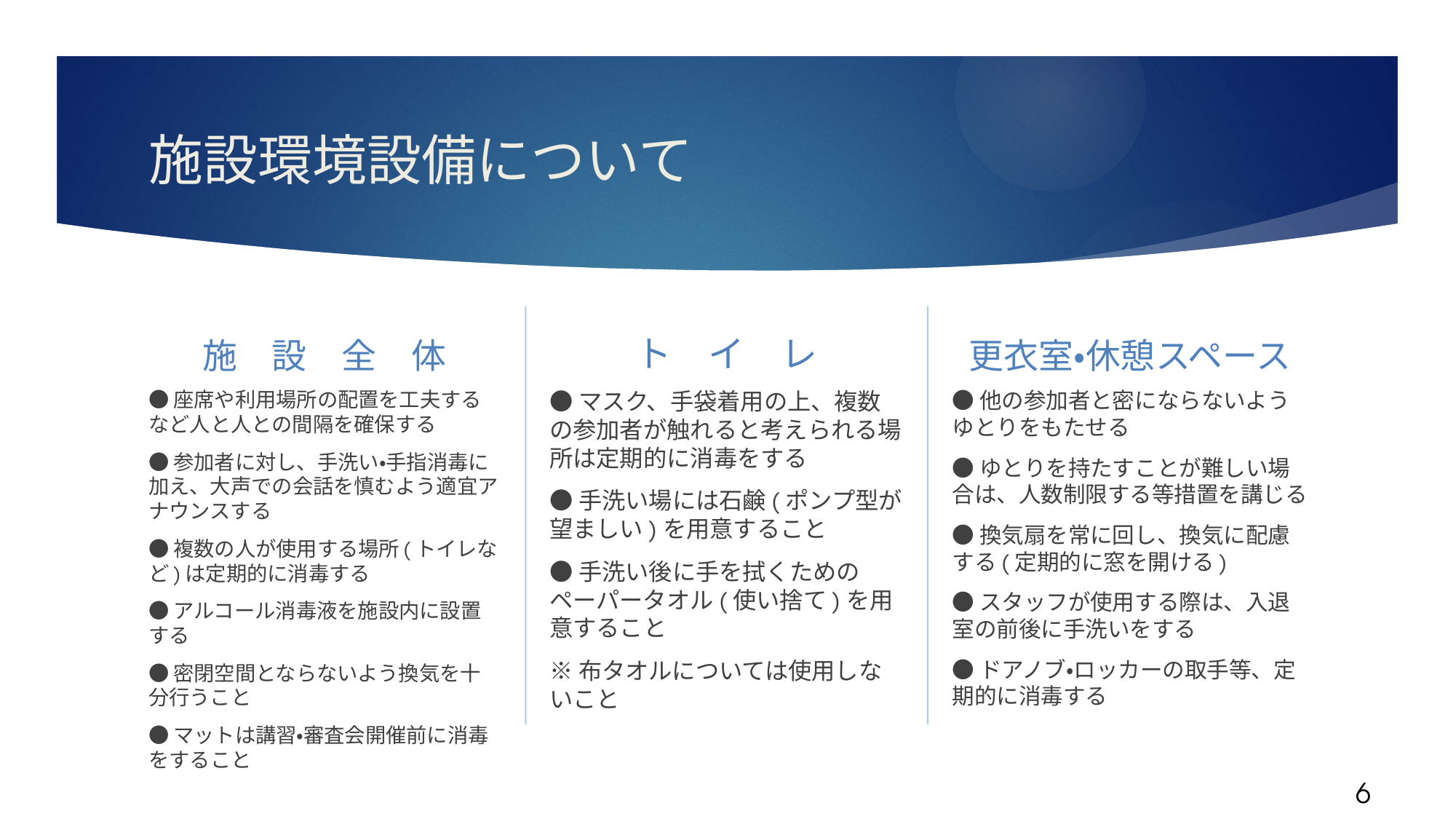

# 施設環境設備について
ト　イ　レ
施　設　全　体
更衣室・休憩スペース
●座席や利用場所の配置を工夫するなど人と人との間隔を確保する
●参加者に対し、手洗い・手指消毒に加え、大声での会話を慎むよう適宜アナウンスする
●複数の人が使用する場所(トイレなど)は定期的に消毒する
●アルコール消毒液を施設内に設置する
●密閉空間とならないよう換気を十分行うこと
●マットは講習・審査会開催前に消毒をすること
●マスク、手袋着用の上、複数の参加者が触れると考えられる場所は定期的に消毒をする
●手洗い場には石鹸(ポンプ型が望ましい)を用意すること
●手洗い後に手を拭くためのペーパータオル(使い捨て)を用意すること
※布タオルについては使用しないこと
●他の参加者と密にならないようゆとりをもたせる
●ゆとりを持たすことが難しい場合は、人数制限する等措置を講じる
●換気扇を常に回し、換気に配慮する(定期的に窓を開ける)
●スタッフが使用する際は、入退室の前後に手洗いをする
●ドアノブ・ロッカーの取手等、定期的に消毒する